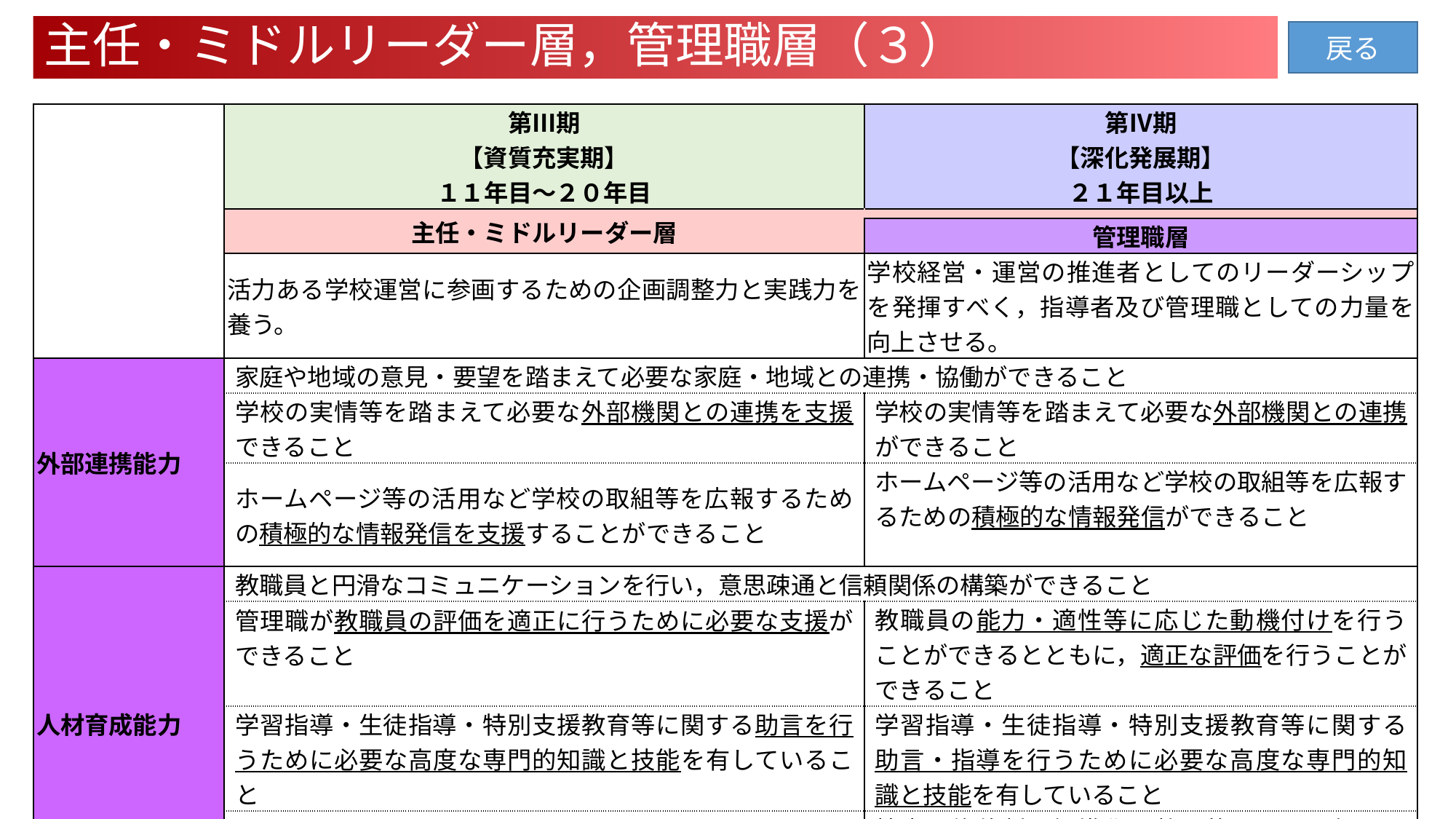

主任・ミドルリーダー層，管理職層（３）
戻る
|  | 第Ⅲ期 【資質充実期】 １１年目～２０年目 | 第Ⅳ期 【深化発展期】 ２１年目以上 |
| --- | --- | --- |
|  | 主任・ミドルリーダー層 |  |
|  |  | 管理職層 |
|  | 活力ある学校運営に参画するための企画調整力と実践力を養う。 | 学校経営・運営の推進者としてのリーダーシップを発揮すべく，指導者及び管理職としての力量を向上させる。 |
| 外部連携能力 | 家庭や地域の意見・要望を踏まえて必要な家庭・地域との連携・協働ができること |  |
|  | 学校の実情等を踏まえて必要な外部機関との連携を支援できること | 学校の実情等を踏まえて必要な外部機関との連携ができること |
|  | ホームページ等の活用など学校の取組等を広報するための積極的な情報発信を支援することができること | ホームページ等の活用など学校の取組等を広報するための積極的な情報発信ができること |
| 人材育成能力 | 教職員と円滑なコミュニケーションを行い，意思疎通と信頼関係の構築ができること |  |
|  | 管理職が教職員の評価を適正に行うために必要な支援ができること | 教職員の能力・適性等に応じた動機付けを行うことができるとともに，適正な評価を行うことができること |
|  | 学習指導・生徒指導・特別支援教育等に関する助言を行うために必要な高度な専門的知識と技能を有していること | 学習指導・生徒指導・特別支援教育等に関する助言・指導を行うために必要な高度な専門的知識と技能を有していること |
|  | 校内研修体制の組織化と効果的な運用を支援できること | 校内研修体制の組織化と効果的な運用を行うことができること |